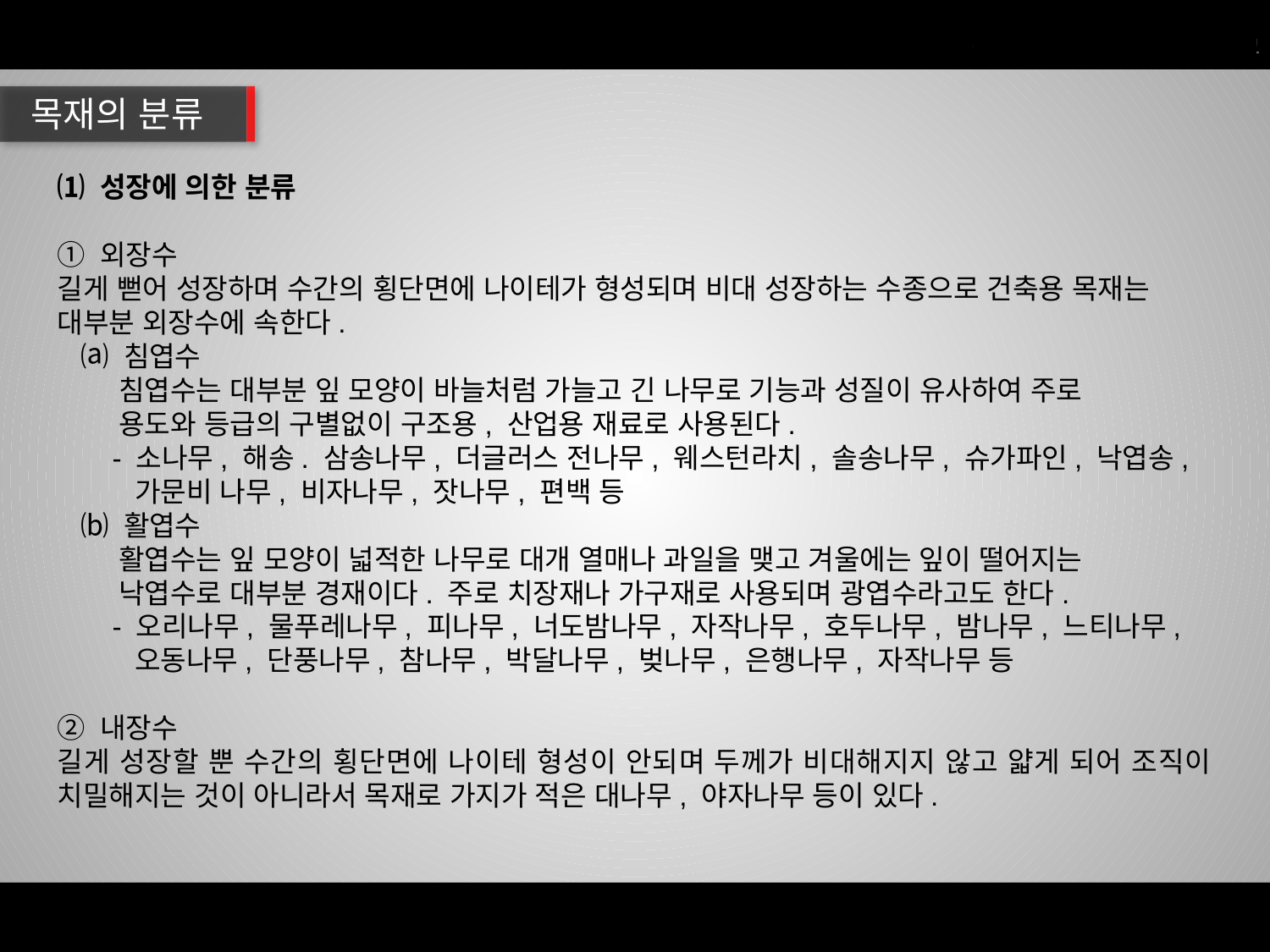

목재의 분류

⑴ 성장에 의한 분류

① 외장수
길게 뻗어 성장하며 수간의 횡단면에 나이테가 형성되며 비대 성장하는 수종으로 건축용 목재는 대부분 외장수에 속한다.
   ⒜ 침엽수
       침엽수는 대부분 잎 모양이 바늘처럼 가늘고 긴 나무로 기능과 성질이 유사하여 주로
       용도와 등급의 구별없이 구조용, 산업용 재료로 사용된다.
       - 소나무, 해송. 삼송나무, 더글러스 전나무, 웨스턴라치, 솔송나무, 슈가파인, 낙엽송,
         가문비 나무, 비자나무, 잣나무, 편백 등
   ⒝ 활엽수
       활엽수는 잎 모양이 넓적한 나무로 대개 열매나 과일을 맺고 겨울에는 잎이 떨어지는
       낙엽수로 대부분 경재이다. 주로 치장재나 가구재로 사용되며 광엽수라고도 한다.
       - 오리나무, 물푸레나무, 피나무, 너도밤나무, 자작나무, 호두나무, 밤나무, 느티나무,
         오동나무, 단풍나무, 참나무, 박달나무, 벚나무, 은행나무, 자작나무 등

② 내장수
길게 성장할 뿐 수간의 횡단면에 나이테 형성이 안되며 두께가 비대해지지 않고 얇게 되어 조직이 치밀해지는 것이 아니라서 목재로 가지가 적은 대나무, 야자나무 등이 있다.